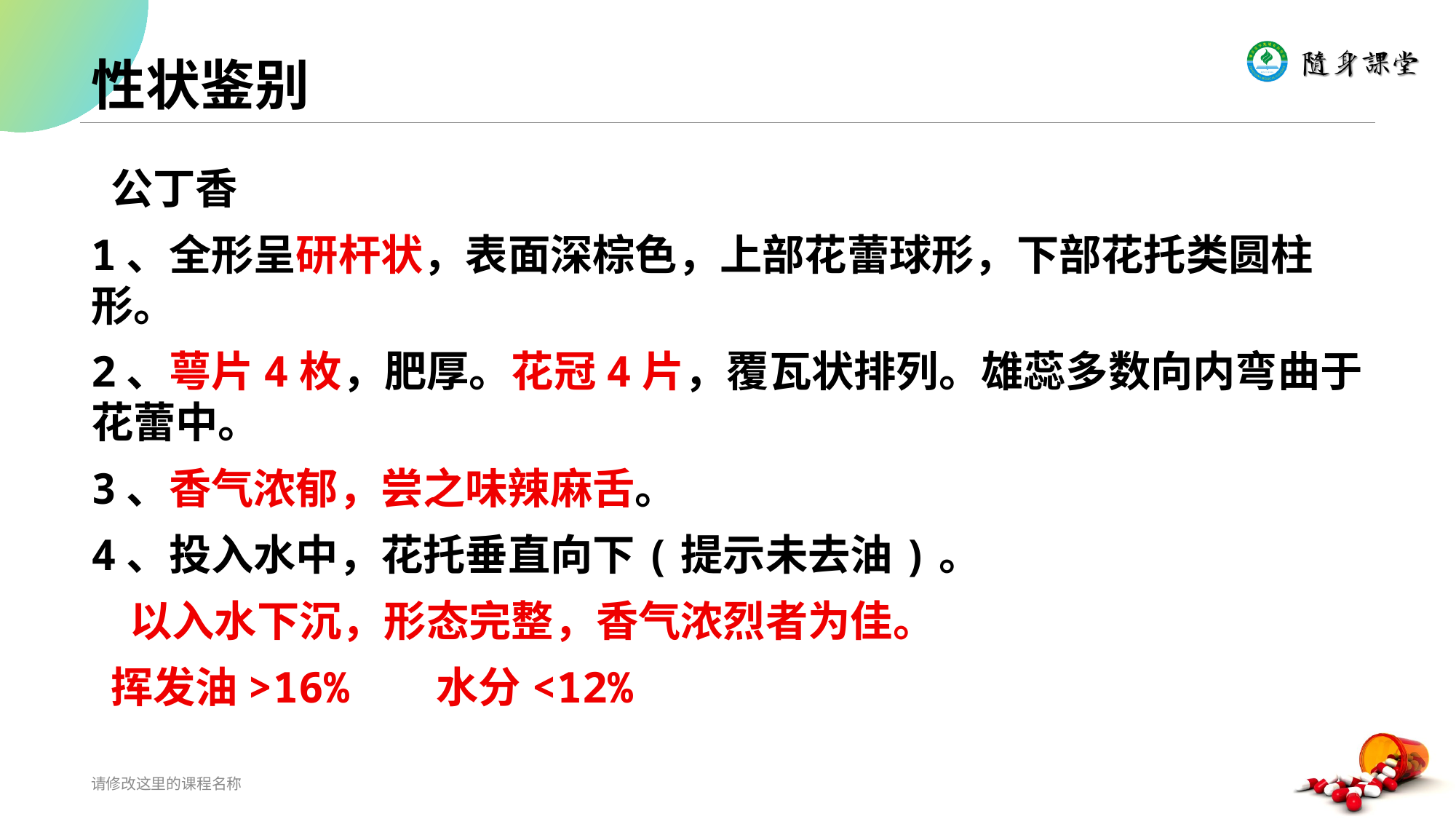

# 性状鉴别
 公丁香
1、全形呈研杆状，表面深棕色，上部花蕾球形，下部花托类圆柱形。
2、萼片4枚，肥厚。花冠4片，覆瓦状排列。雄蕊多数向内弯曲于花蕾中。
3、香气浓郁，尝之味辣麻舌。
4、投入水中，花托垂直向下(提示未去油)。
   以入水下沉，形态完整，香气浓烈者为佳。
 挥发油>16%   水分<12%

请修改这里的课程名称
13